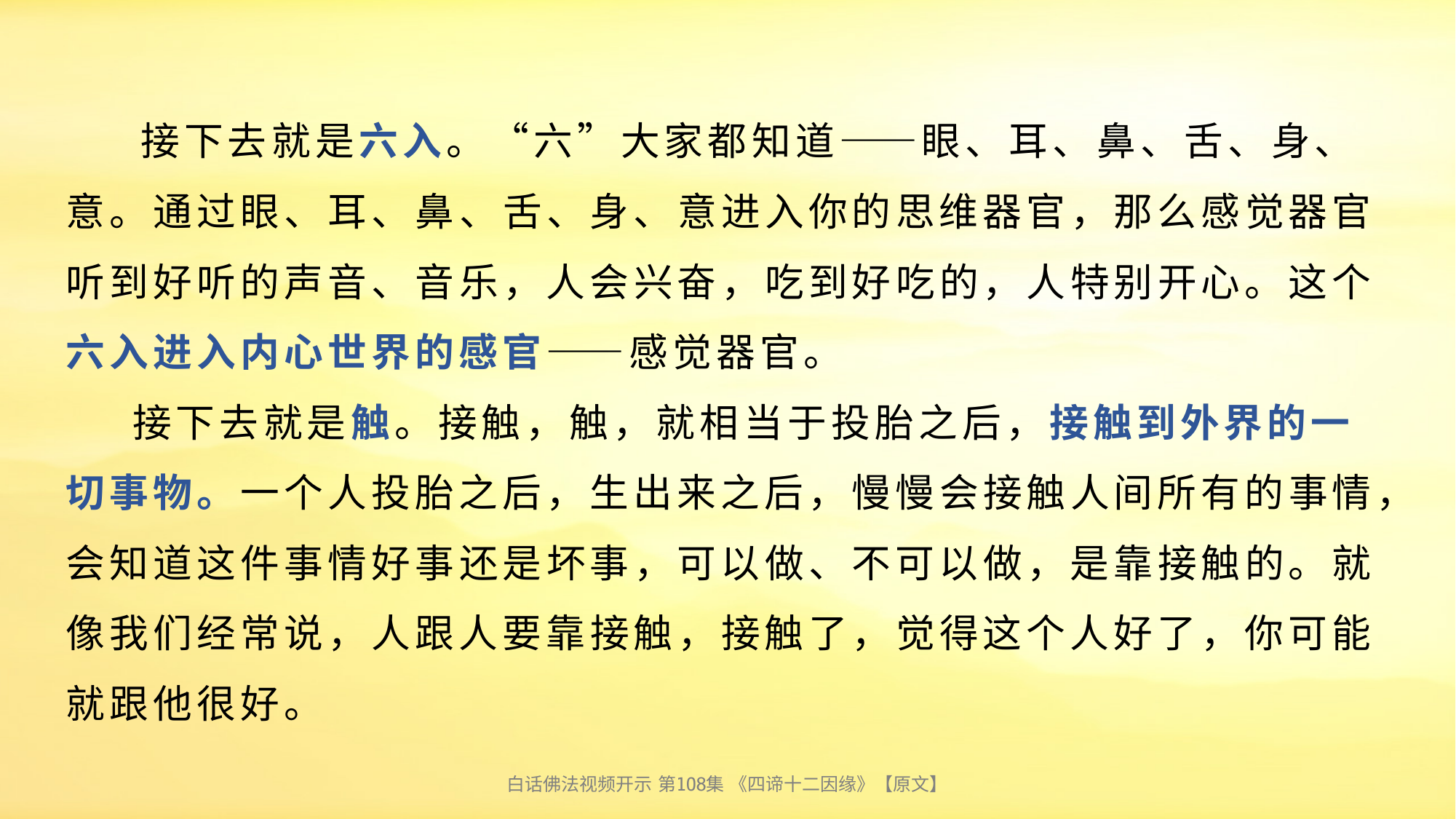

# 接下去就是六入。“六”大家都知道——眼、耳、鼻、舌、身、意。通过眼、耳、鼻、舌、身、意进入你的思维器官，那么感觉器官听到好听的声音、音乐，人会兴奋，吃到好吃的，人特别开心。这个六入进入内心世界的感官——感觉器官。 接下去就是触。接触，触，就相当于投胎之后，接触到外界的一切事物。一个人投胎之后，生出来之后，慢慢会接触人间所有的事情，会知道这件事情好事还是坏事，可以做、不可以做，是靠接触的。就像我们经常说，人跟人要靠接触，接触了，觉得这个人好了，你可能就跟他很好。
白话佛法视频开示 第108集 《四谛十二因缘》【原文】